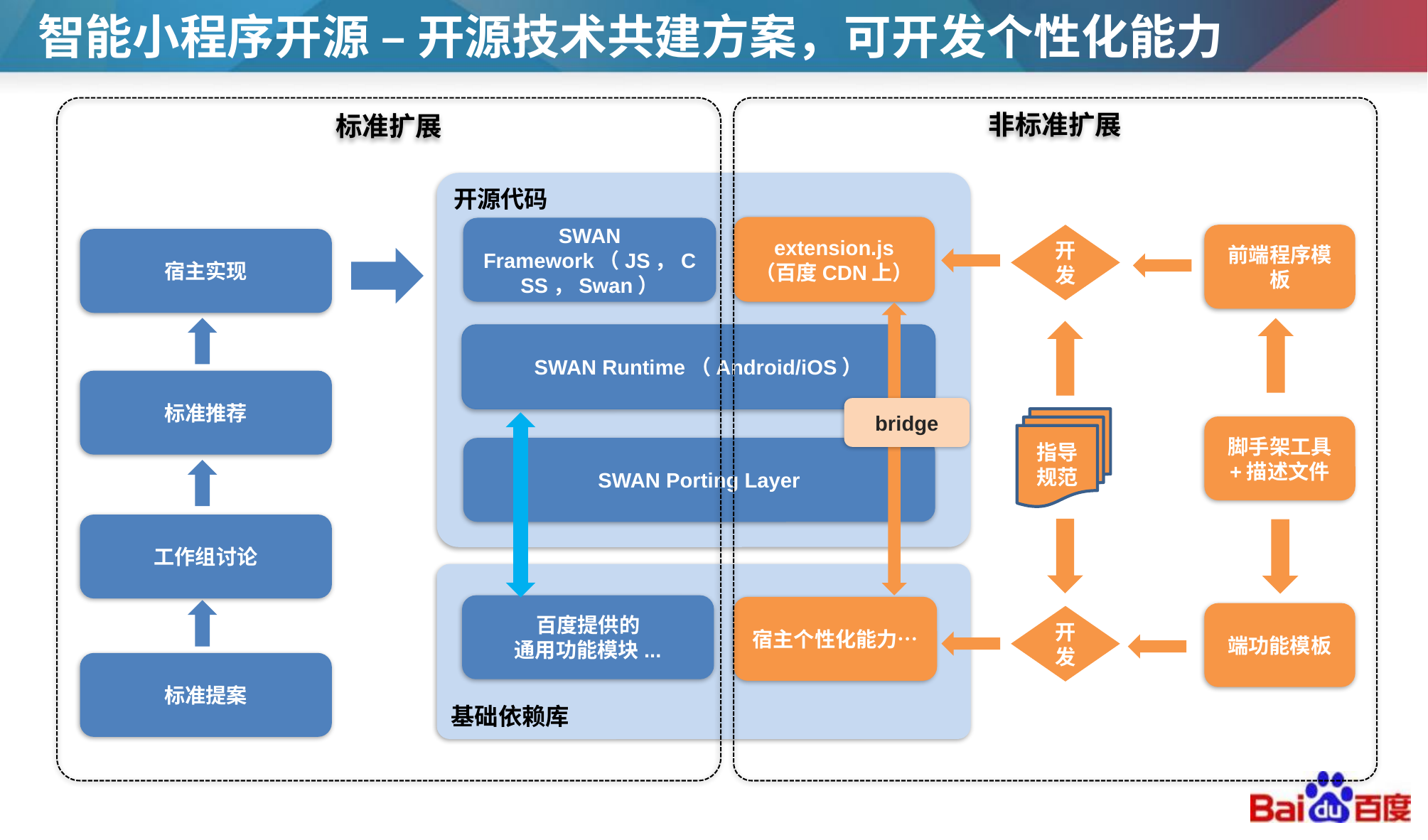

# 智能小程序开源 – 开源技术共建方案，可开发个性化能力
标准扩展
非标准扩展
开源代码
extension.js
（百度CDN上）
SWAN Framework（JS，CSS，Swan）
开发
前端程序模板
宿主实现

SWAN Runtime（Android/iOS）

标准推荐
bridge
指导规范

脚手架工具
+描述文件
SWAN Porting Layer

工作组讨论

基础依赖库
百度提供的
通用功能模块...
宿主个性化能力…
端功能模板
开发

标准提案